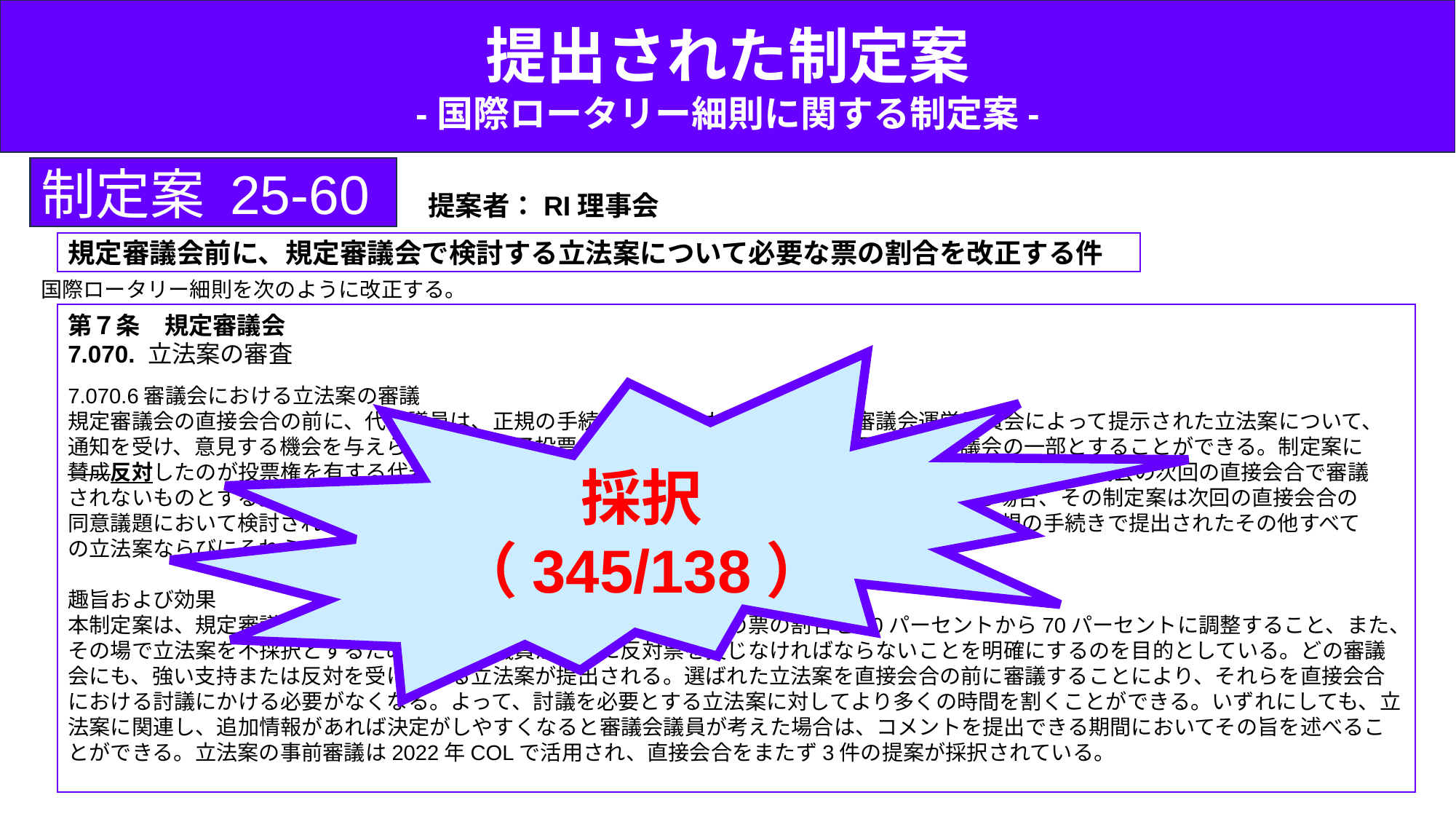

提出された制定案
-国際ロータリー細則に関する制定案-
制定案 25-60
提案者：RI理事会
規定審議会前に、規定審議会で検討する立法案について必要な票の割合を改正する件
国際ロータリー細則を次のように改正する。
第７条　規定審議会
7.070. 立法案の審査

7.070.6審議会における立法案の審議
規定審議会の直接会合の前に、代表議員は、正規の手続きで提出され、審議のため審議会運営委員会によって提示された立法案について、
通知を受け、意見する機会を与えられた後で電子投票をすることができる。この投票は決議審議会の一部とすることができる。制定案に
賛成反対したのが投票権を有する代表議員の20パーセント未満である70パーセントを超える場合、規定審議会の次回の直接会合で審議
されないものとする。制定案に賛成したのが投票権を有する代表議員の8070パーセントを超える場合、その制定案は次回の直接会合の
同意議題において検討されるものとする。次回の直接会合において、規定審議会は、同意議題、正規の手続きで提出されたその他すべて
の立法案ならびにそれらの修正案を審議して、これに対する決定を行うものとする。

趣旨および効果
本制定案は、規定審議会の前に、規定審議会で審議する立法案のための票の割合を80パーセントから70パーセントに調整すること、また、その場で立法案を不採択とするためには代表議員が実際に反対票を投じなければならないことを明確にするのを目的としている。どの審議会にも、強い支持または反対を受けている立法案が提出される。選ばれた立法案を直接会合の前に審議することにより、それらを直接会合における討議にかける必要がなくなる。よって、討議を必要とする立法案に対してより多くの時間を割くことができる。いずれにしても、立法案に関連し、追加情報があれば決定がしやすくなると審議会議員が考えた場合は、コメントを提出できる期間においてその旨を述べることができる。立法案の事前審議は2022年COLで活用され、直接会合をまたず3件の提案が採択されている。
採択（345/138）